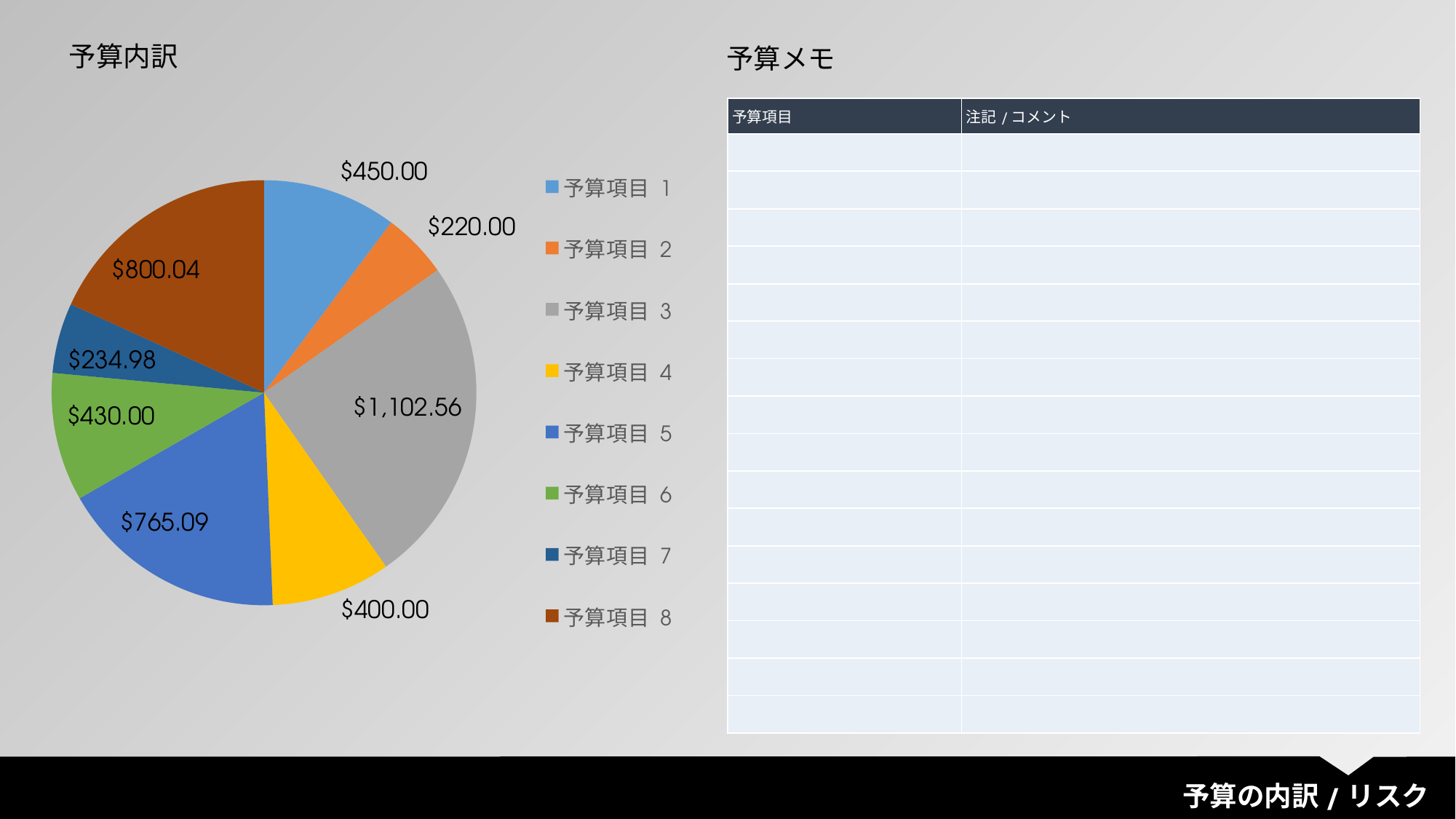

### Chart

| Category | 支出額  |
|---|---|
| 予算項目 1 | 450.0 |
| 予算項目 2 | 220.0 |
| 予算項目 3 | 1102.56 |
| 予算項目 4 | 400.0 |
| 予算項目 5 | 765.09 |
| 予算項目 6 | 430.0 |
| 予算項目 7 | 234.98 |
| 予算項目 8 | 800.04 |
予算内訳
予算メモ
| 予算項目 | 注記/コメント |
| --- | --- |
|  |  |
|  |  |
|  |  |
|  |  |
|  |  |
|  |  |
|  |  |
|  |  |
|  |  |
|  |  |
|  |  |
|  |  |
|  |  |
|  |  |
|  |  |
|  |  |

予算の内訳/リスク